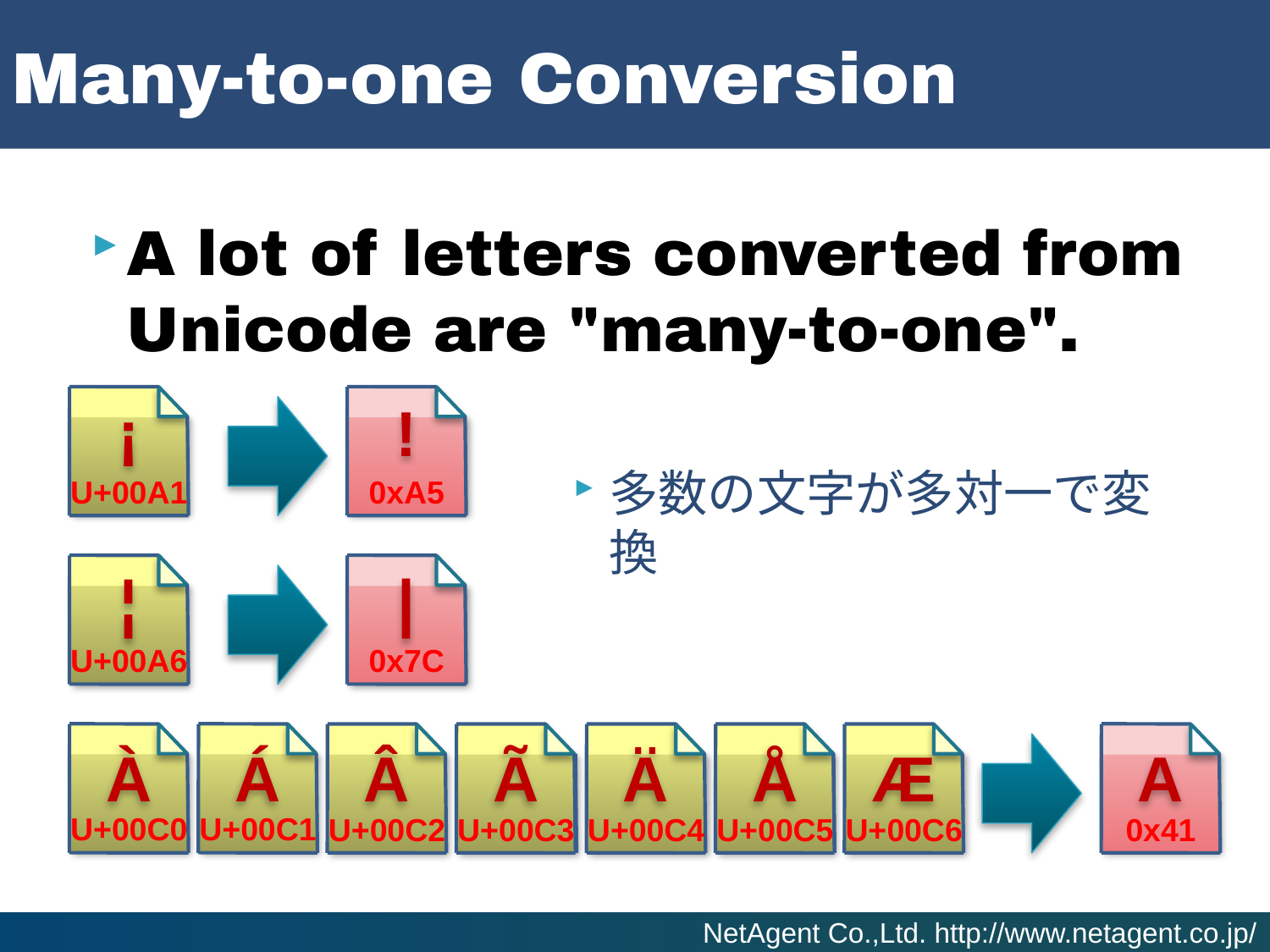

# Many-to-one Conversion
A lot of letters converted from Unicode are "many-to-one".

¡

!

多数の文字が多対一で変換
U+00A1
0xA5

¦

|

U+00A6
0x7C

À
Â
Á
Ã
Ä
Æ
A
Å

U+00C0
U+00C1
U+00C2
U+00C3
U+00C4
U+00C6
0x41
U+00C5